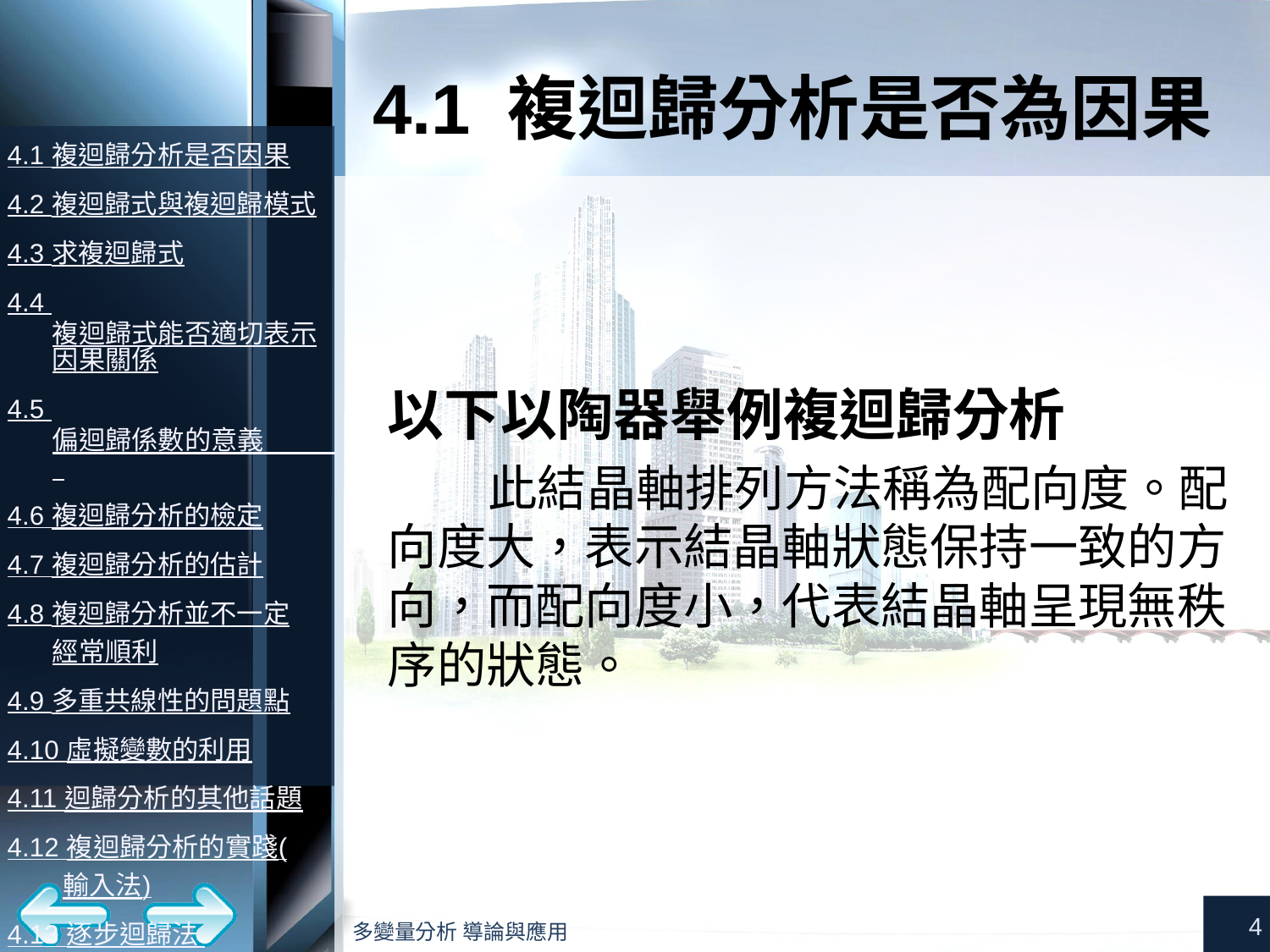

# 4.1 複迴歸分析是否為因果
以下以陶器舉例複迴歸分析
此結晶軸排列方法稱為配向度。配向度大，表示結晶軸狀態保持一致的方向，而配向度小，代表結晶軸呈現無秩序的狀態。
4
多變量分析 導論與應用